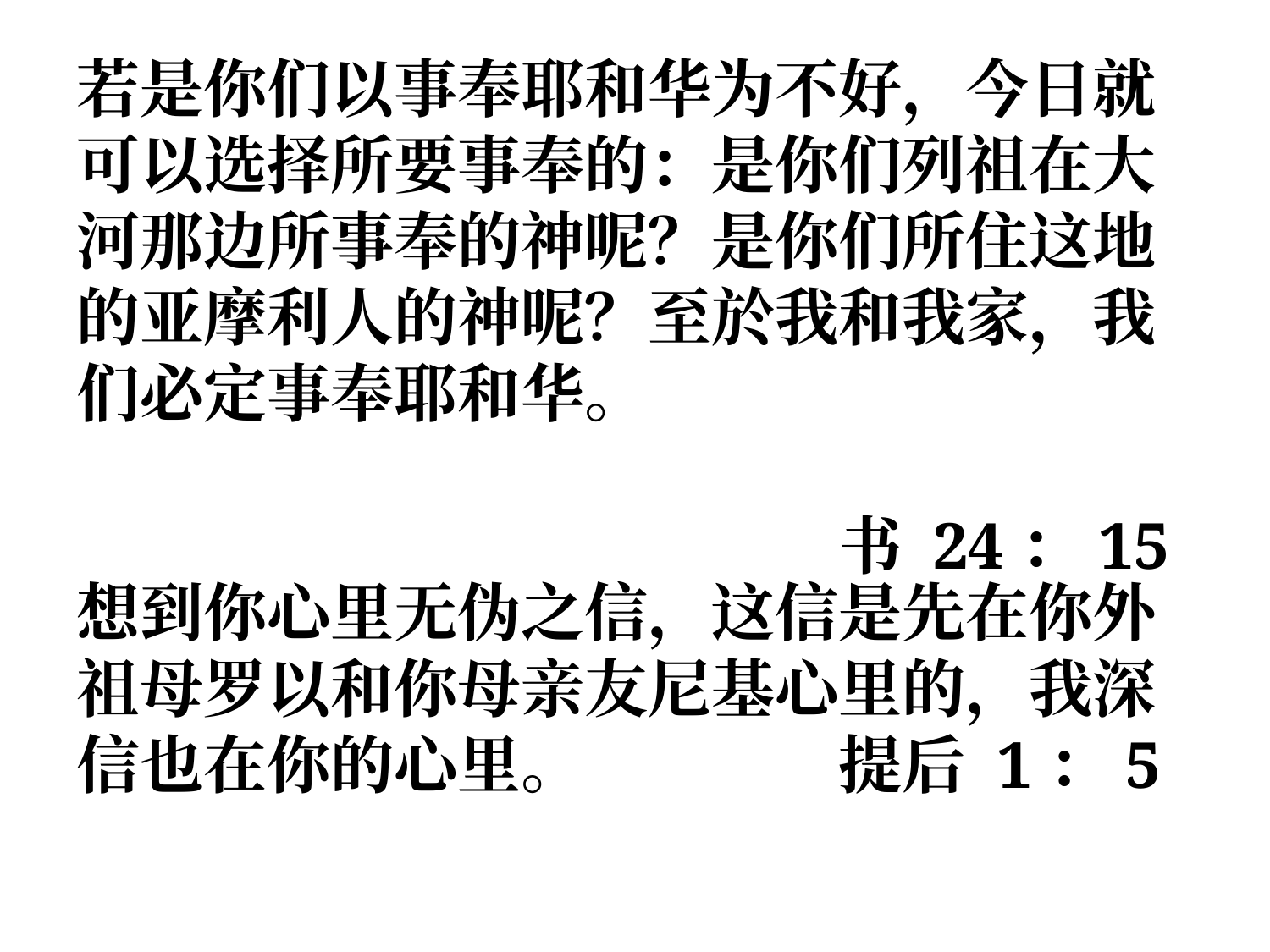

若是你们以事奉耶和华为不好，今日就可以选择所要事奉的：是你们列祖在大河那边所事奉的神呢？是你们所住这地的亚摩利人的神呢？至於我和我家，我们必定事奉耶和华。																		书 24：15
想到你心里无伪之信，这信是先在你外祖母罗以和你母亲友尼基心里的，我深信也在你的心里。		提后 1：5